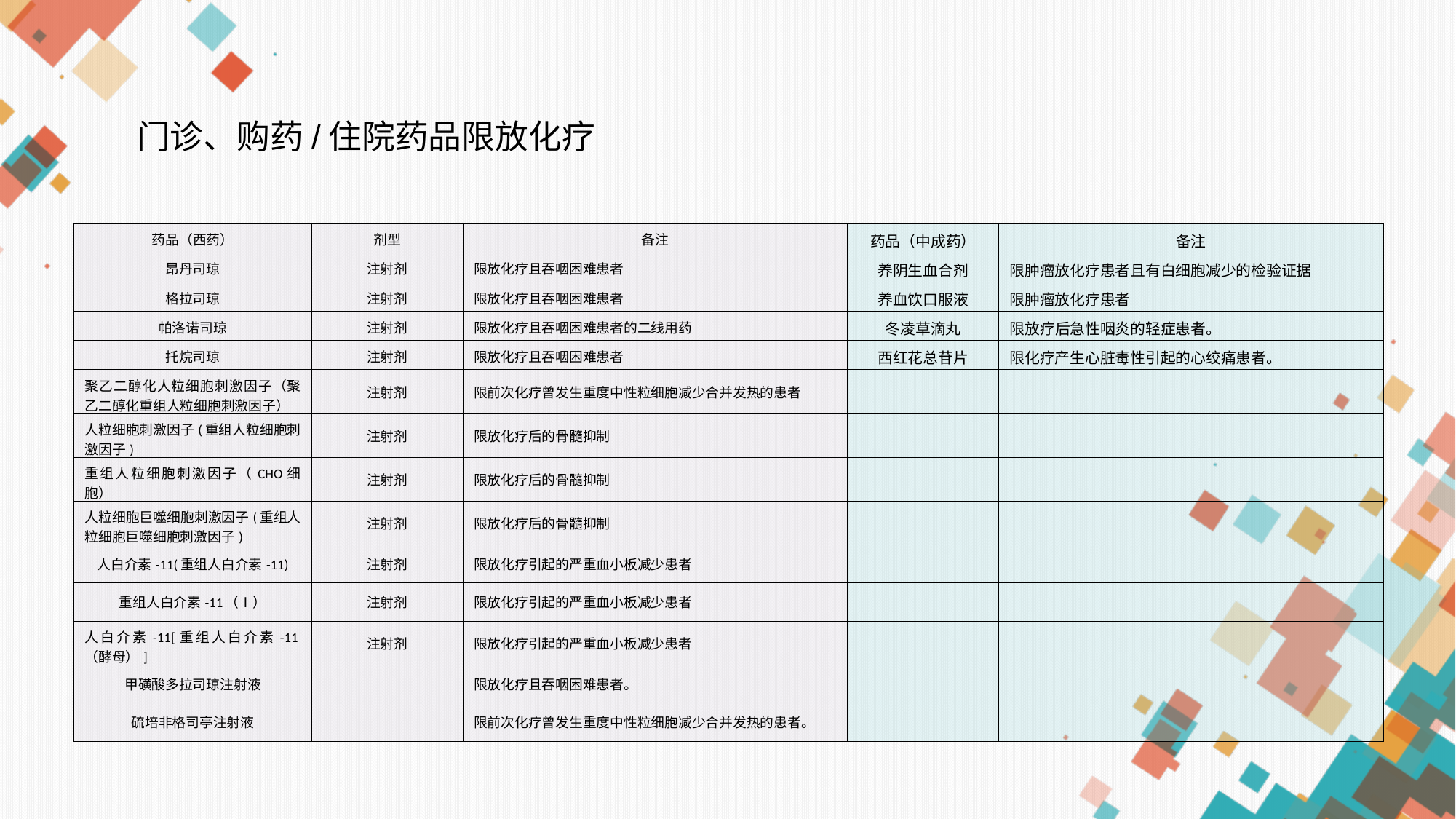

门诊、购药/住院药品限放化疗
| 药品（西药） | 剂型 | 备注 | 药品（中成药） | 备注 |
| --- | --- | --- | --- | --- |
| 昂丹司琼 | 注射剂 | 限放化疗且吞咽困难患者 | 养阴生血合剂 | 限肿瘤放化疗患者且有白细胞减少的检验证据 |
| 格拉司琼 | 注射剂 | 限放化疗且吞咽困难患者 | 养血饮口服液 | 限肿瘤放化疗患者 |
| 帕洛诺司琼 | 注射剂 | 限放化疗且吞咽困难患者的二线用药 | 冬凌草滴丸 | 限放疗后急性咽炎的轻症患者。 |
| 托烷司琼 | 注射剂 | 限放化疗且吞咽困难患者 | 西红花总苷片 | 限化疗产生心脏毒性引起的心绞痛患者。 |
| 聚乙二醇化人粒细胞刺激因子（聚乙二醇化重组人粒细胞刺激因子） | 注射剂 | 限前次化疗曾发生重度中性粒细胞减少合并发热的患者 |  |  |
| 人粒细胞刺激因子(重组人粒细胞刺激因子) | 注射剂 | 限放化疗后的骨髓抑制 |  |  |
| 重组人粒细胞刺激因子（CHO细胞） | 注射剂 | 限放化疗后的骨髓抑制 |  |  |
| 人粒细胞巨噬细胞刺激因子(重组人粒细胞巨噬细胞刺激因子) | 注射剂 | 限放化疗后的骨髓抑制 |  |  |
| 人白介素-11(重组人白介素-11) | 注射剂 | 限放化疗引起的严重血小板减少患者 |  |  |
| 重组人白介素-11（Ⅰ） | 注射剂 | 限放化疗引起的严重血小板减少患者 |  |  |
| 人白介素-11[重组人白介素-11（酵母）] | 注射剂 | 限放化疗引起的严重血小板减少患者 |  |  |
| 甲磺酸多拉司琼注射液 |  | 限放化疗且吞咽困难患者。 |  |  |
| 硫培非格司亭注射液 |  | 限前次化疗曾发生重度中性粒细胞减少合并发热的患者。 |  |  |